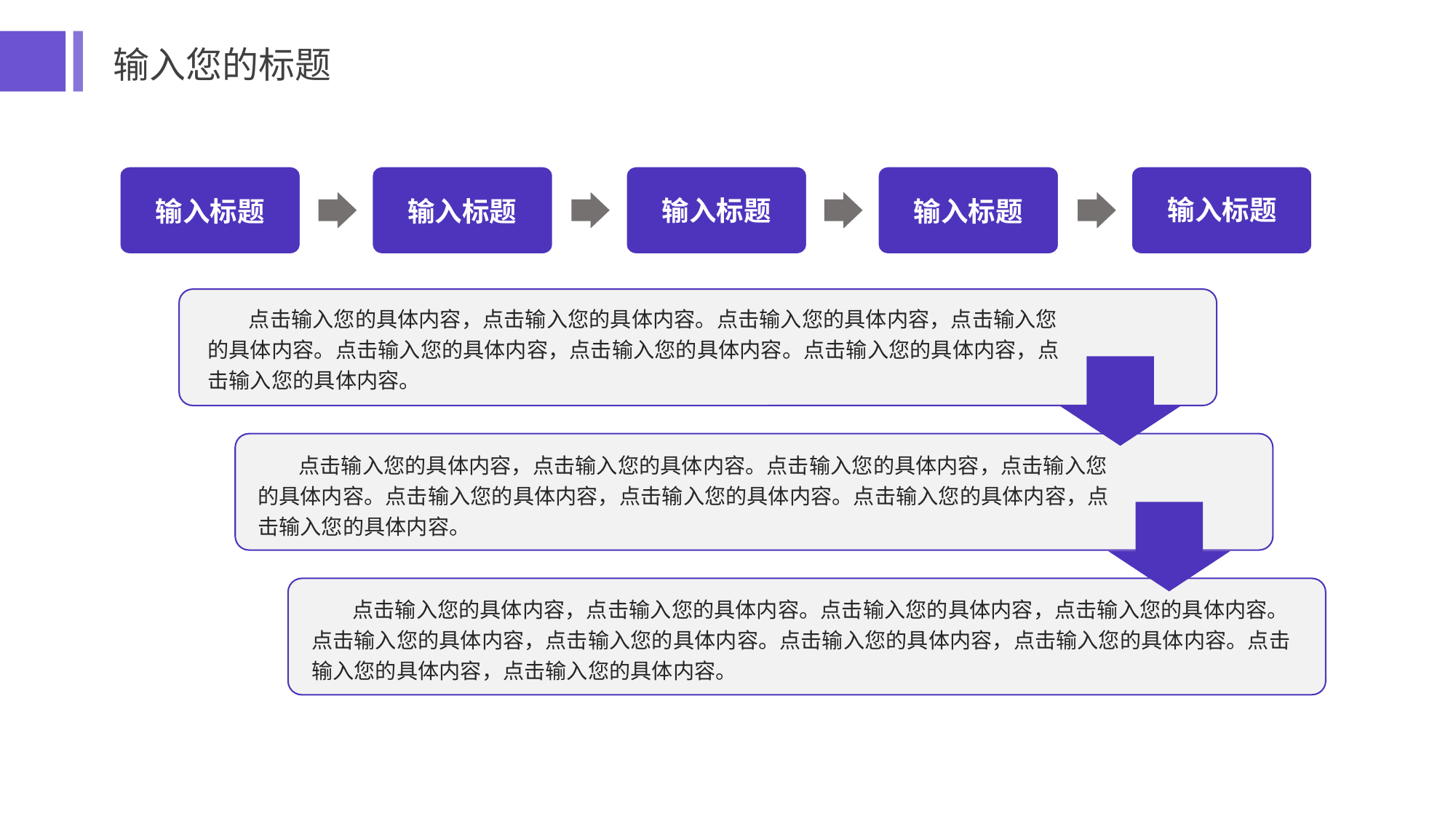

输入您的标题

输入标题
输入标题
输入标题
输入标题

输入标题

点击输入您的具体内容，点击输入您的具体内容。点击输入您的具体内容，点击输入您的具体内容。点击输入您的具体内容，点击输入您的具体内容。点击输入您的具体内容，点击输入您的具体内容。

点击输入您的具体内容，点击输入您的具体内容。点击输入您的具体内容，点击输入您的具体内容。点击输入您的具体内容，点击输入您的具体内容。点击输入您的具体内容，点击输入您的具体内容。

点击输入您的具体内容，点击输入您的具体内容。点击输入您的具体内容，点击输入您的具体内容。点击输入您的具体内容，点击输入您的具体内容。点击输入您的具体内容，点击输入您的具体内容。点击输入您的具体内容，点击输入您的具体内容。